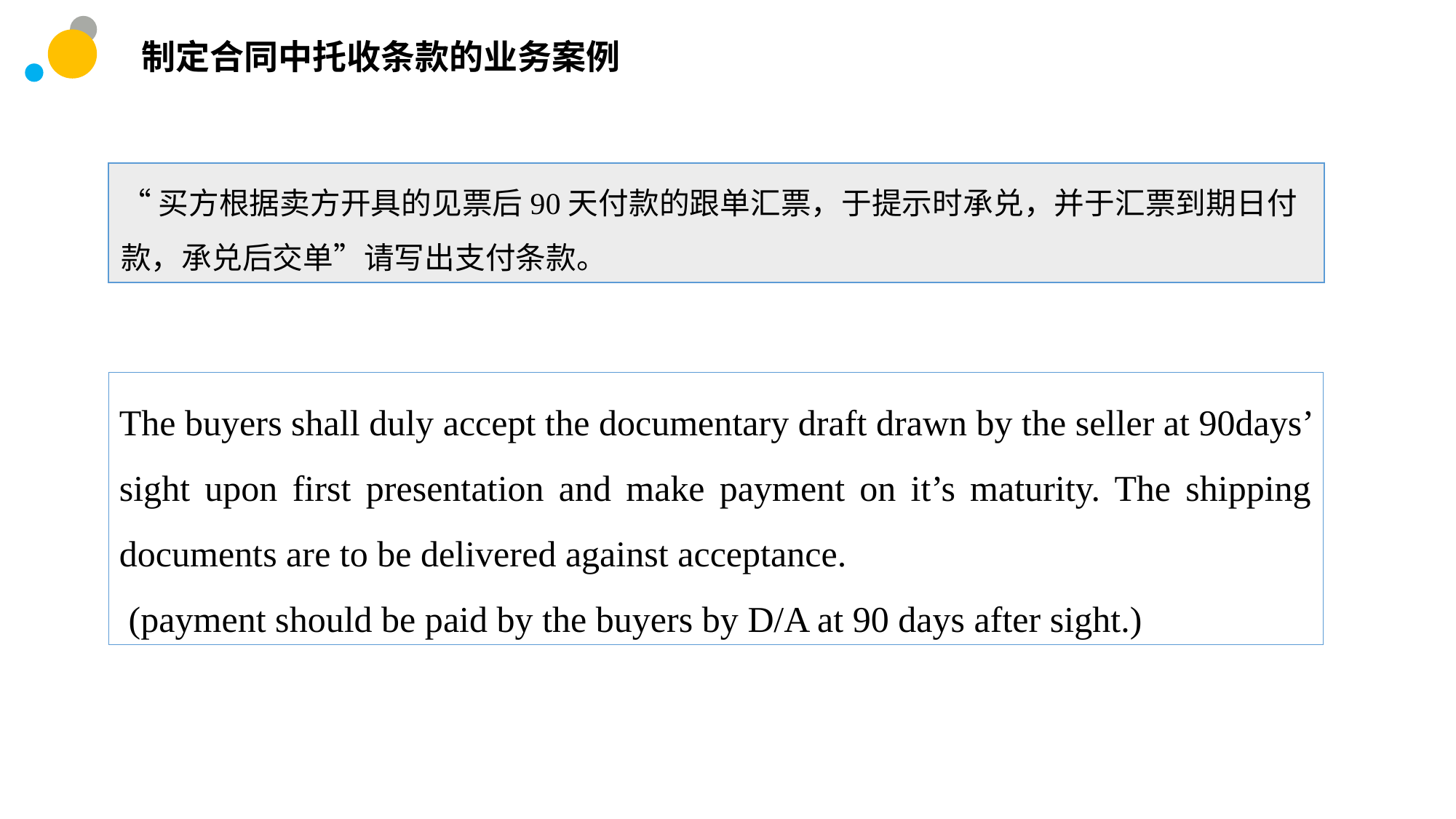

制定合同中托收条款的业务案例
“买方根据卖方开具的见票后90天付款的跟单汇票，于提示时承兑，并于汇票到期日付款，承兑后交单”请写出支付条款。

The buyers shall duly accept the documentary draft drawn by the seller at 90days’ sight upon first presentation and make payment on it’s maturity. The shipping documents are to be delivered against acceptance.
 (payment should be paid by the buyers by D/A at 90 days after sight.)